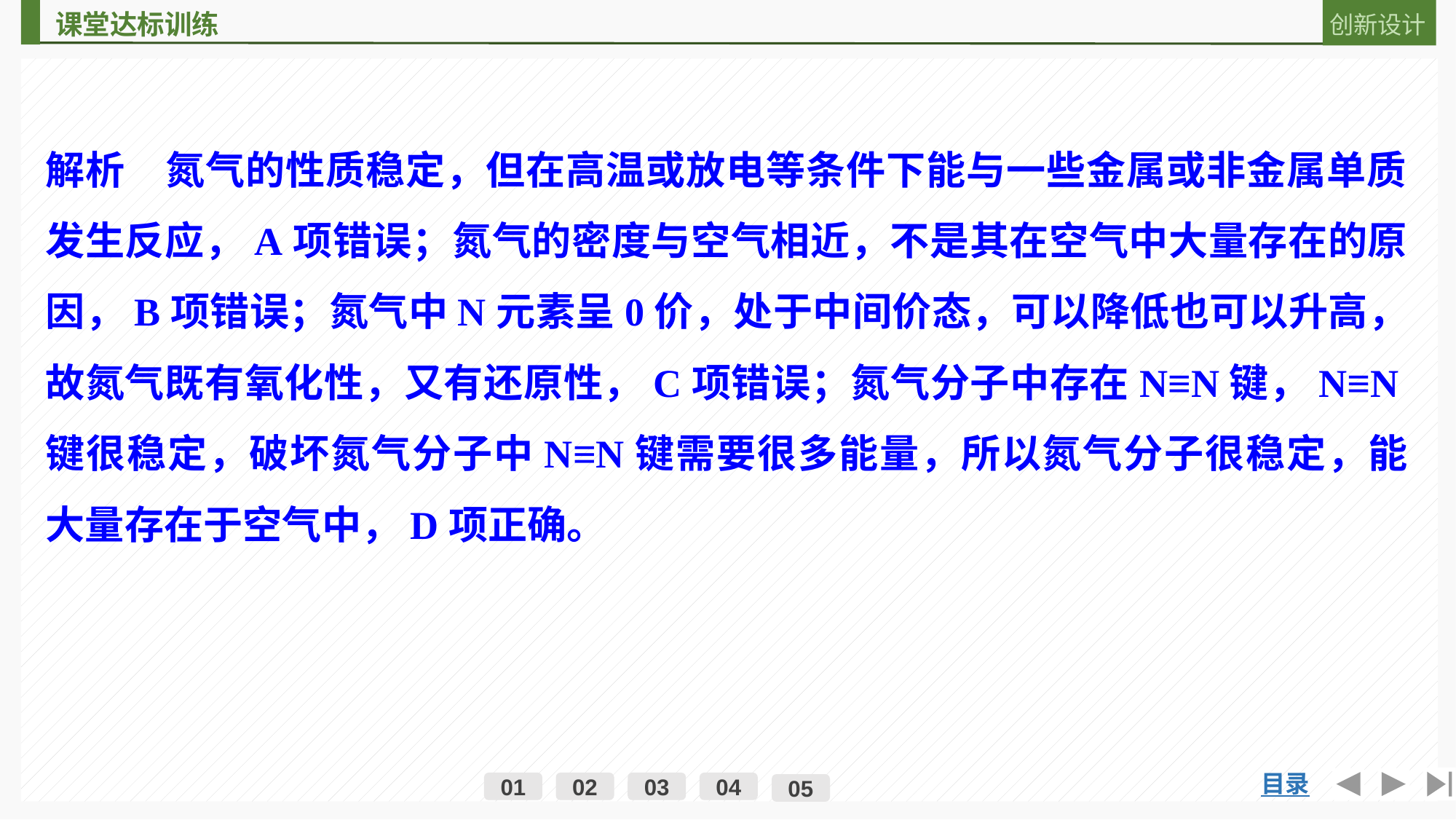

解析　氮气的性质稳定，但在高温或放电等条件下能与一些金属或非金属单质发生反应，A项错误；氮气的密度与空气相近，不是其在空气中大量存在的原因，B项错误；氮气中N元素呈0价，处于中间价态，可以降低也可以升高，故氮气既有氧化性，又有还原性，C项错误；氮气分子中存在N≡N键，N≡N键很稳定，破坏氮气分子中N≡N键需要很多能量，所以氮气分子很稳定，能大量存在于空气中，D项正确。